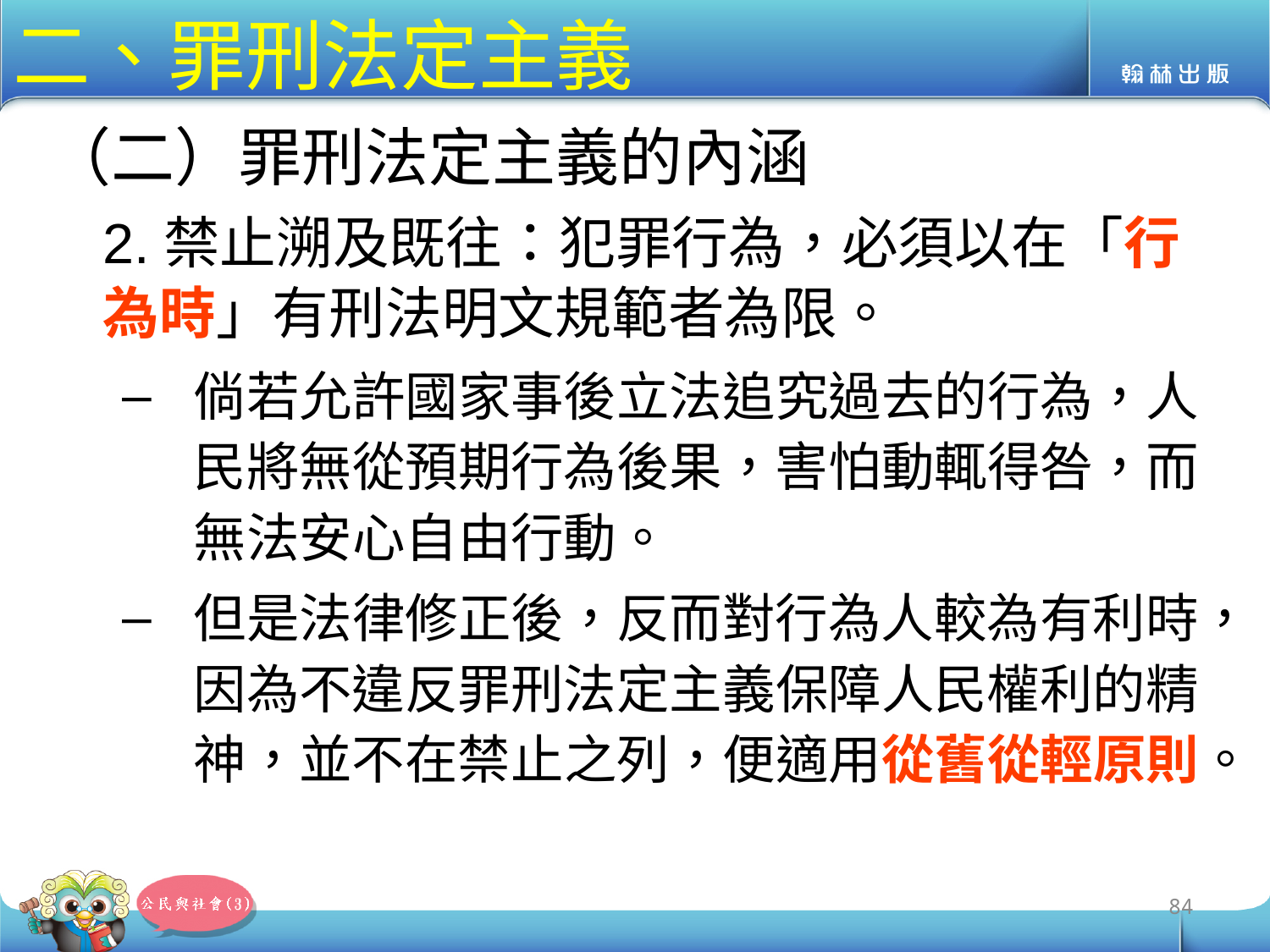

# 二、罪刑法定主義
（二）罪刑法定主義的內涵
2.禁止溯及既往：犯罪行為，必須以在「行為時」有刑法明文規範者為限。
倘若允許國家事後立法追究過去的行為，人民將無從預期行為後果，害怕動輒得咎，而無法安心自由行動。
但是法律修正後，反而對行為人較為有利時，因為不違反罪刑法定主義保障人民權利的精神，並不在禁止之列，便適用從舊從輕原則。
84